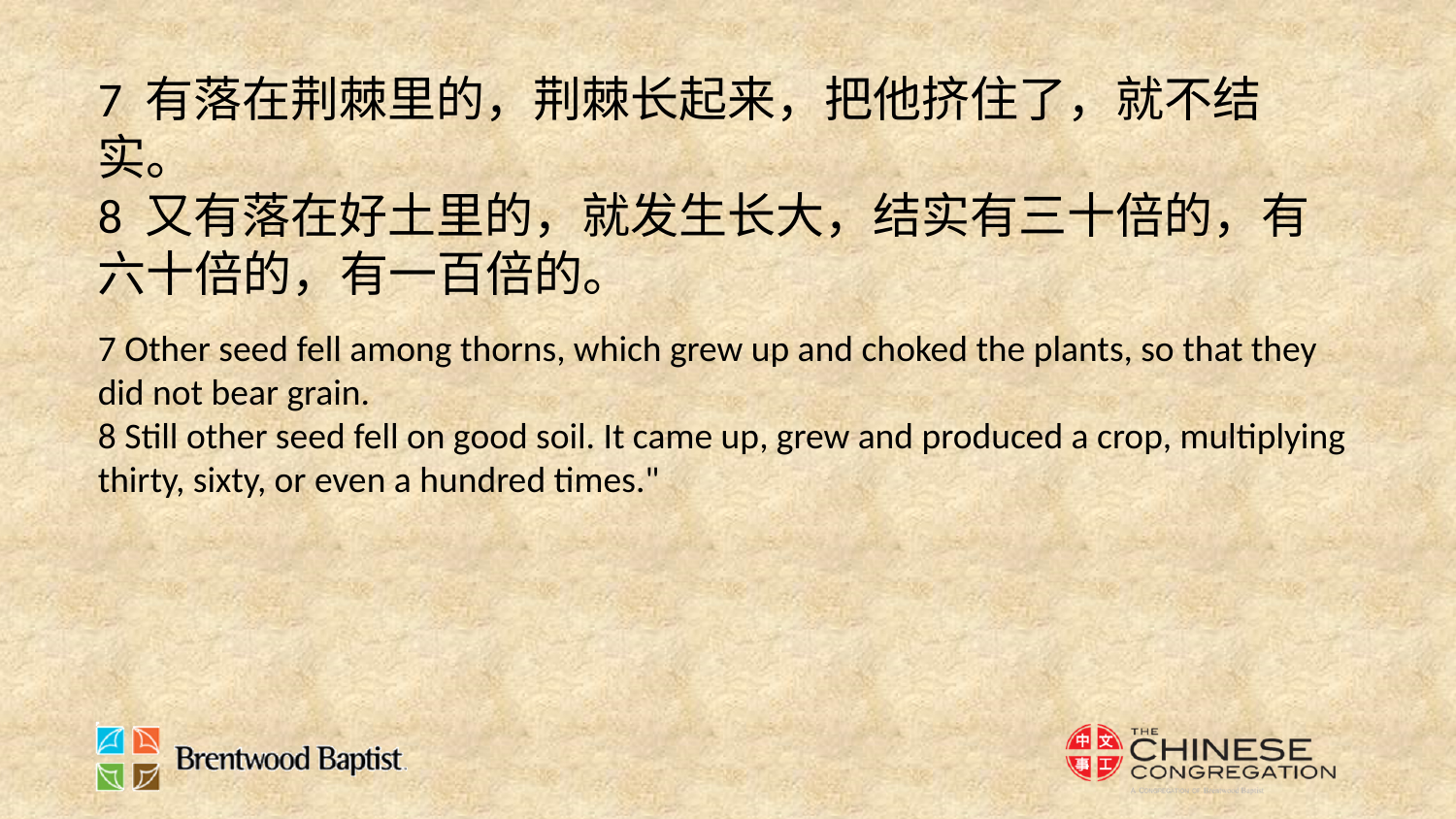

7 有落在荆棘里的，荆棘长起来，把他挤住了，就不结实。
8 又有落在好土里的，就发生长大，结实有三十倍的，有六十倍的，有一百倍的。

7 Other seed fell among thorns, which grew up and choked the plants, so that they did not bear grain.
8 Still other seed fell on good soil. It came up, grew and produced a crop, multiplying thirty, sixty, or even a hundred times."